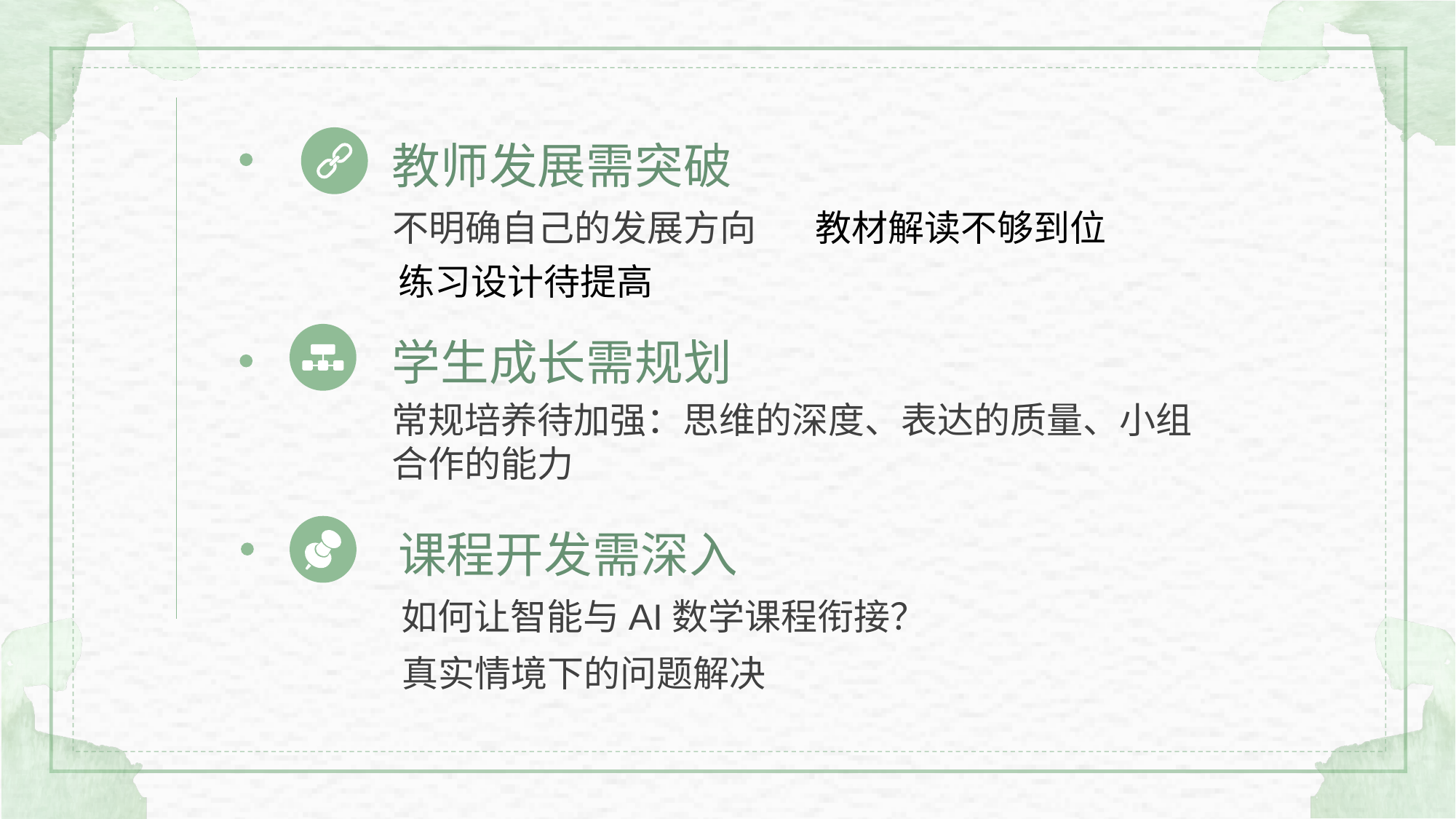

教师发展需突破

不明确自己的发展方向
教材解读不够到位
练习设计待提高
学生成长需规划

常规培养待加强：思维的深度、表达的质量、小组合作的能力
课程开发需深入

如何让智能与AI数学课程衔接？
真实情境下的问题解决